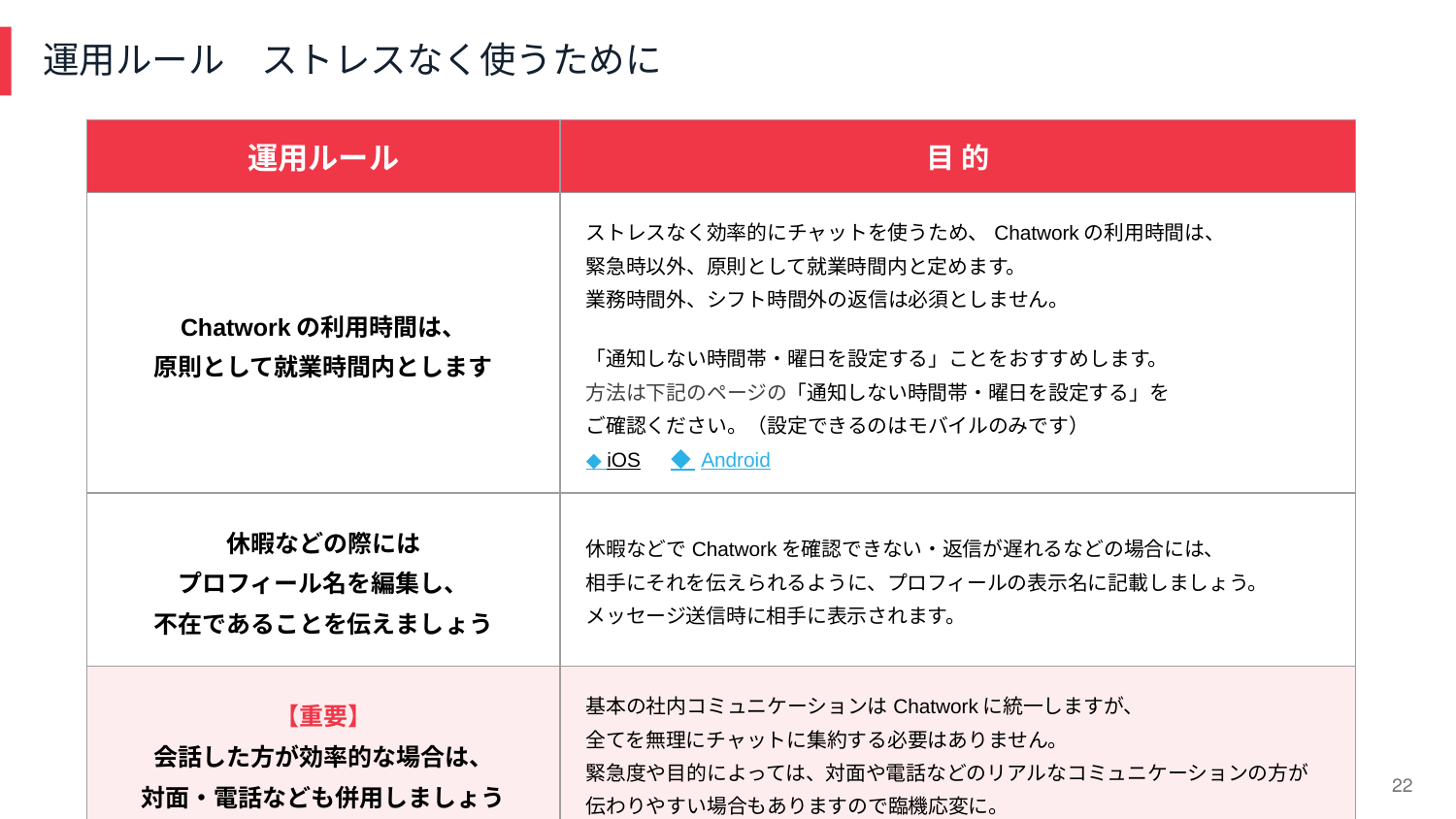

# 運用ルール　ストレスなく使うために
| 運用ルール | 目 的 |
| --- | --- |
| Chatworkの利用時間は、 原則として就業時間内とします | ストレスなく効率的にチャットを使うため、Chatworkの利用時間は、 緊急時以外、原則として就業時間内と定めます。 業務時間外、シフト時間外の返信は必須としません。 「通知しない時間帯・曜日を設定する」ことをおすすめします。 方法は下記のページの「通知しない時間帯・曜日を設定する」を ご確認ください。（設定できるのはモバイルのみです） ◆ iOS 　◆ Android |
| 休暇などの際には プロフィール名を編集し、 不在であることを伝えましょう | 休暇などでChatworkを確認できない・返信が遅れるなどの場合には、 相手にそれを伝えられるように、プロフィールの表示名に記載しましょう。 メッセージ送信時に相手に表示されます。 |
| 【重要】 会話した方が効率的な場合は、 対面・電話なども併用しましょう | 基本の社内コミュニケーションはChatworkに統一しますが、 全てを無理にチャットに集約する必要はありません。 緊急度や目的によっては、対面や電話などのリアルなコミュニケーションの方が 伝わりやすい場合もありますので臨機応変に。 |
22